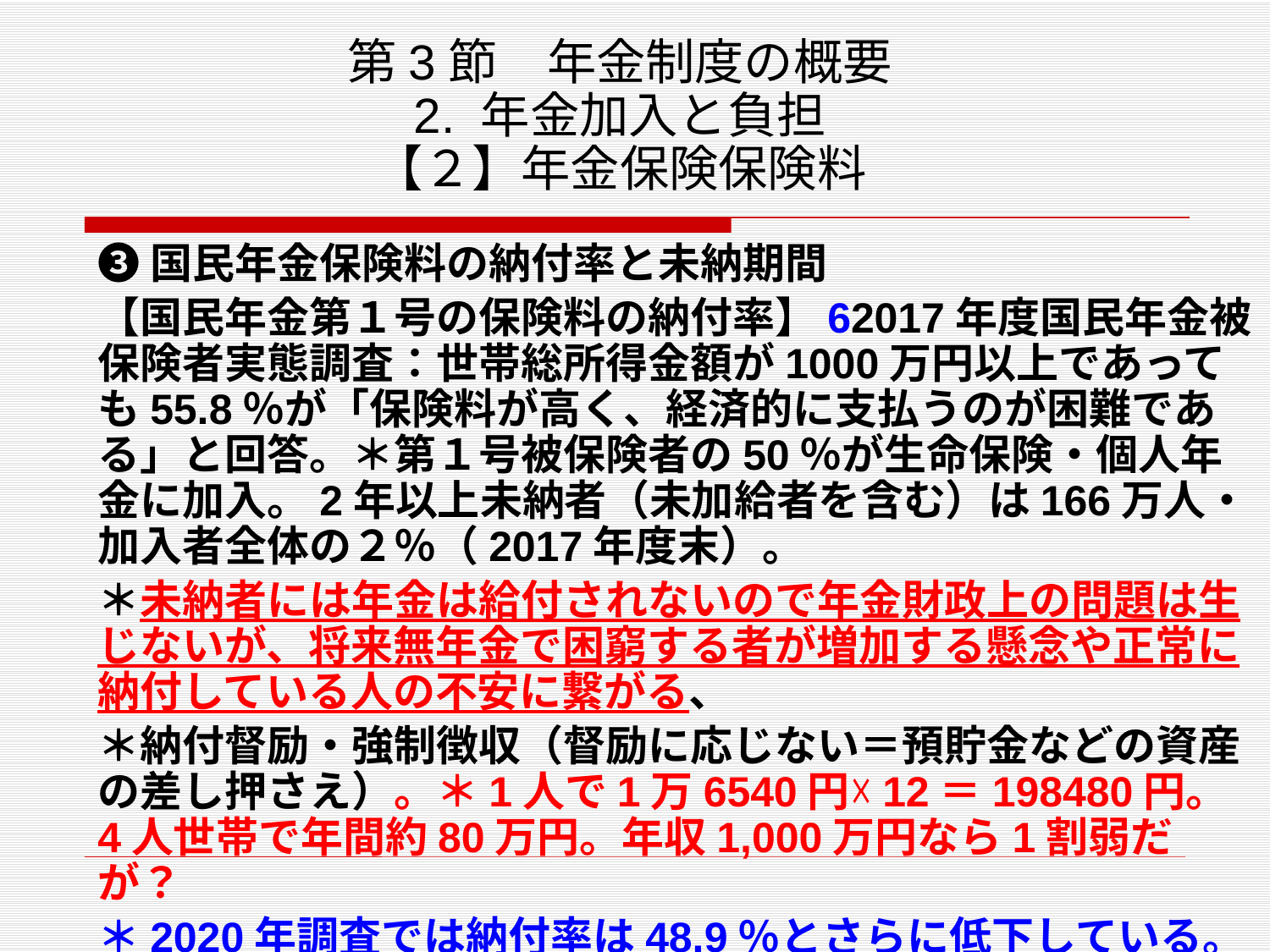

# 第3節　年金制度の概要 2. 年金加入と負担 【２】年金保険保険料
❸国民年金保険料の納付率と未納期間
【国民年金第１号の保険料の納付率】62017年度国民年金被保険者実態調査：世帯総所得金額が1000万円以上であっても55.8％が「保険料が高く、経済的に支払うのが困難である」と回答。＊第１号被保険者の50％が生命保険・個人年金に加入。2年以上未納者（未加給者を含む）は166万人・加入者全体の２％（2017年度末）。
＊未納者には年金は給付されないので年金財政上の問題は生じないが、将来無年金で困窮する者が増加する懸念や正常に納付している人の不安に繋がる、
＊納付督励・強制徴収（督励に応じない＝預貯金などの資産の差し押さえ）。＊1人で1万6540円☓12＝198480円。4人世帯で年間約80万円。年収1,000万円なら1割弱だが？
＊2020年調査では納付率は48.9％とさらに低下している。